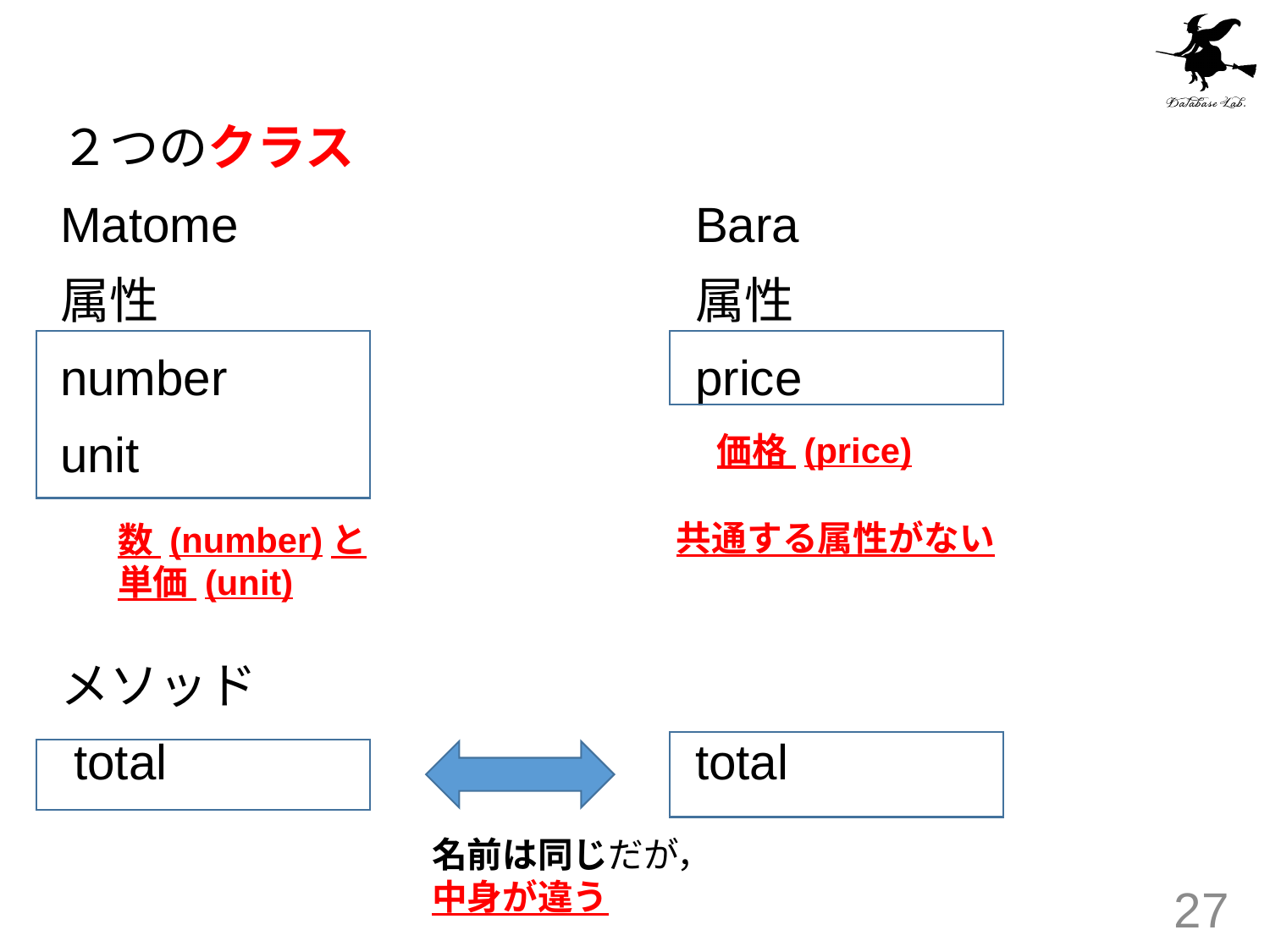

２つのクラス
Matome				Bara
属性					属性
number				price
unit

メソッド
 total			  		total

価格 (price)
共通する属性がない
数 (number)と
単価 (unit)

名前は同じだが，
中身が違う
27